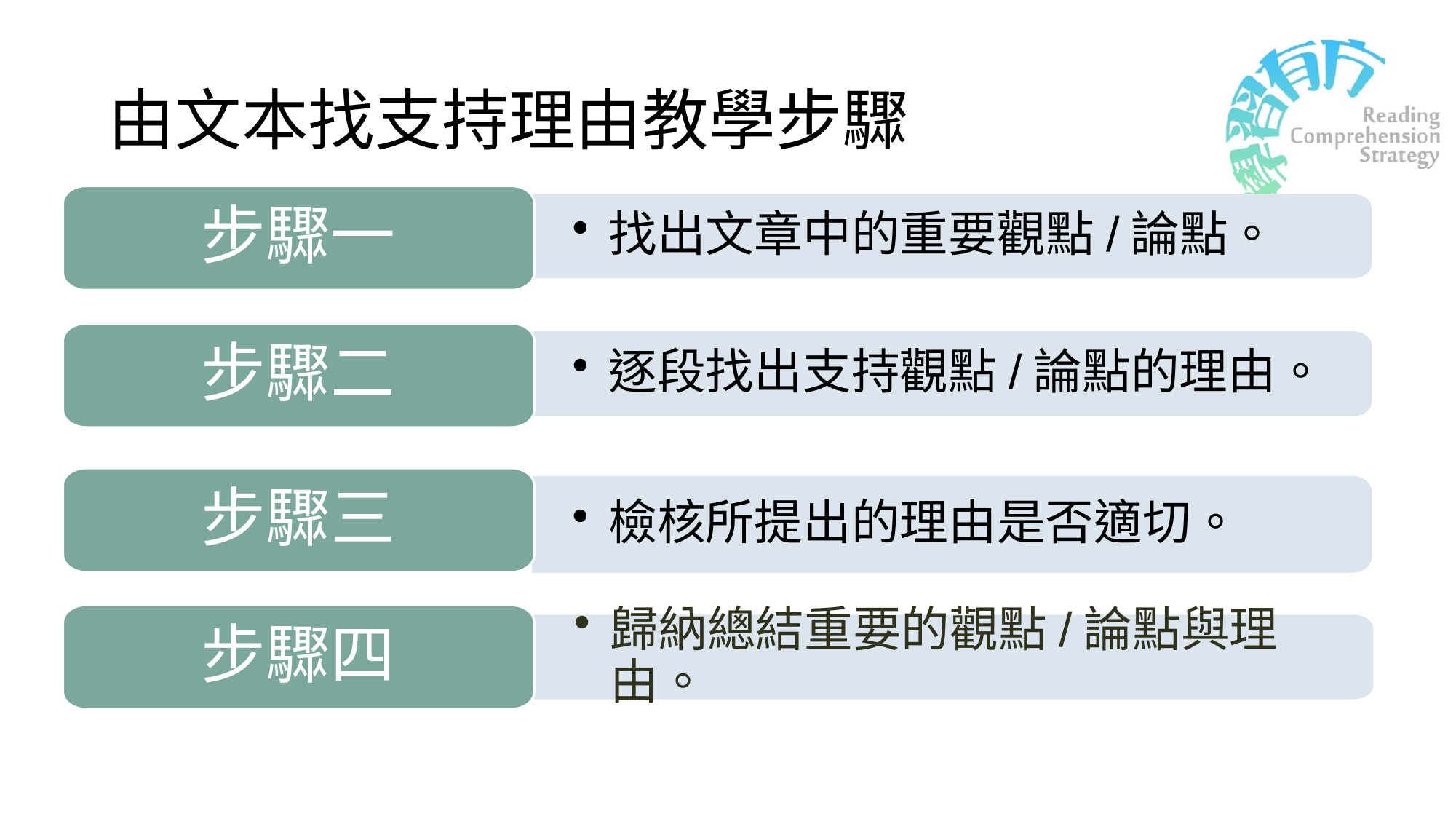

# 由文本找支持理由教學步驟
步驟一
找出文章中的重要觀點/論點。
步驟二
逐段找出支持觀點/論點的理由。
步驟三
檢核所提出的理由是否適切。
步驟四
歸納總結重要的觀點/論點與理由。